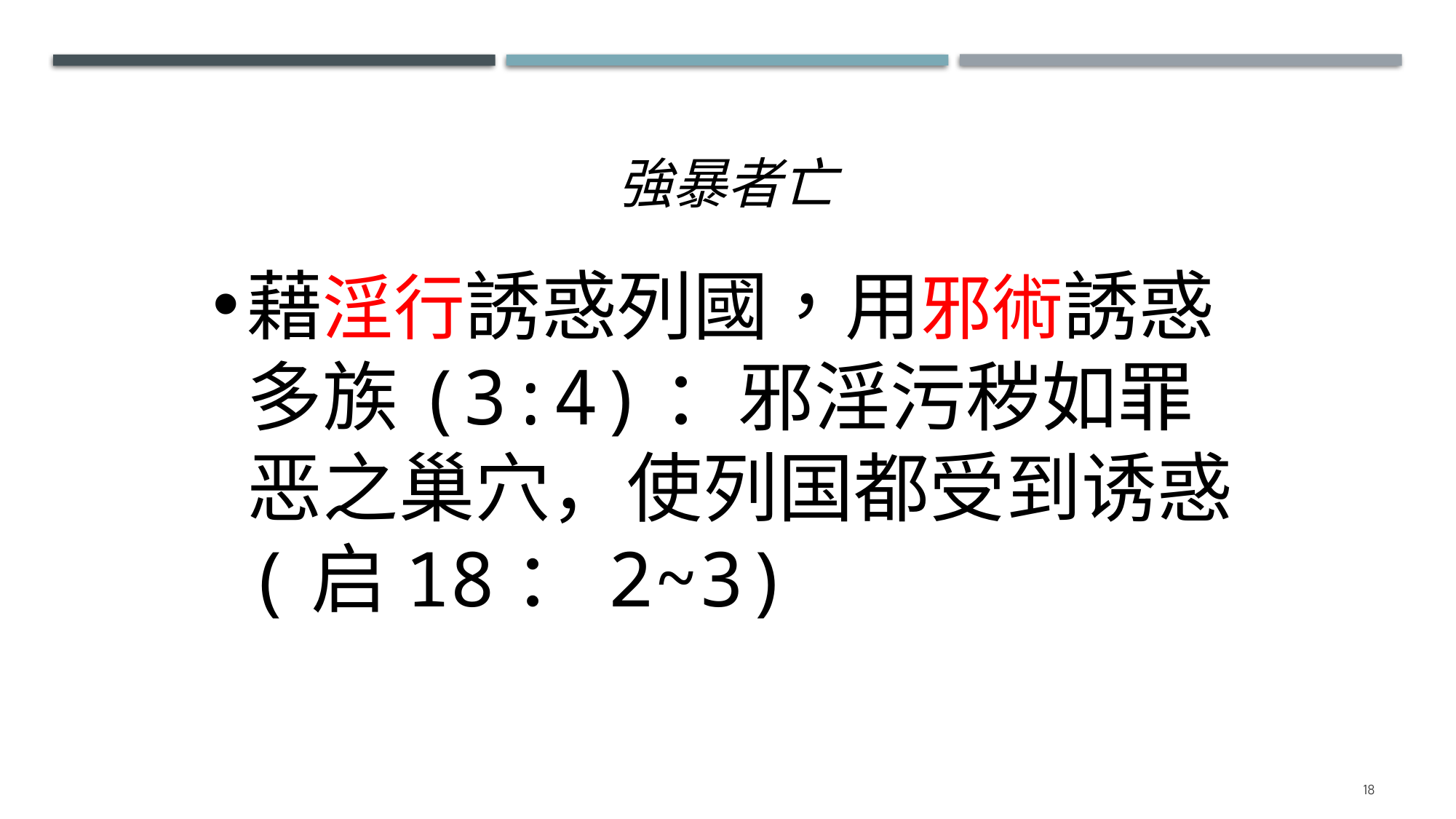

強暴者亡

藉淫行誘惑列國，用邪術誘惑多族(3:4)：邪淫污秽如罪恶之巢穴，使列国都受到诱惑 (启18：2~3)

18